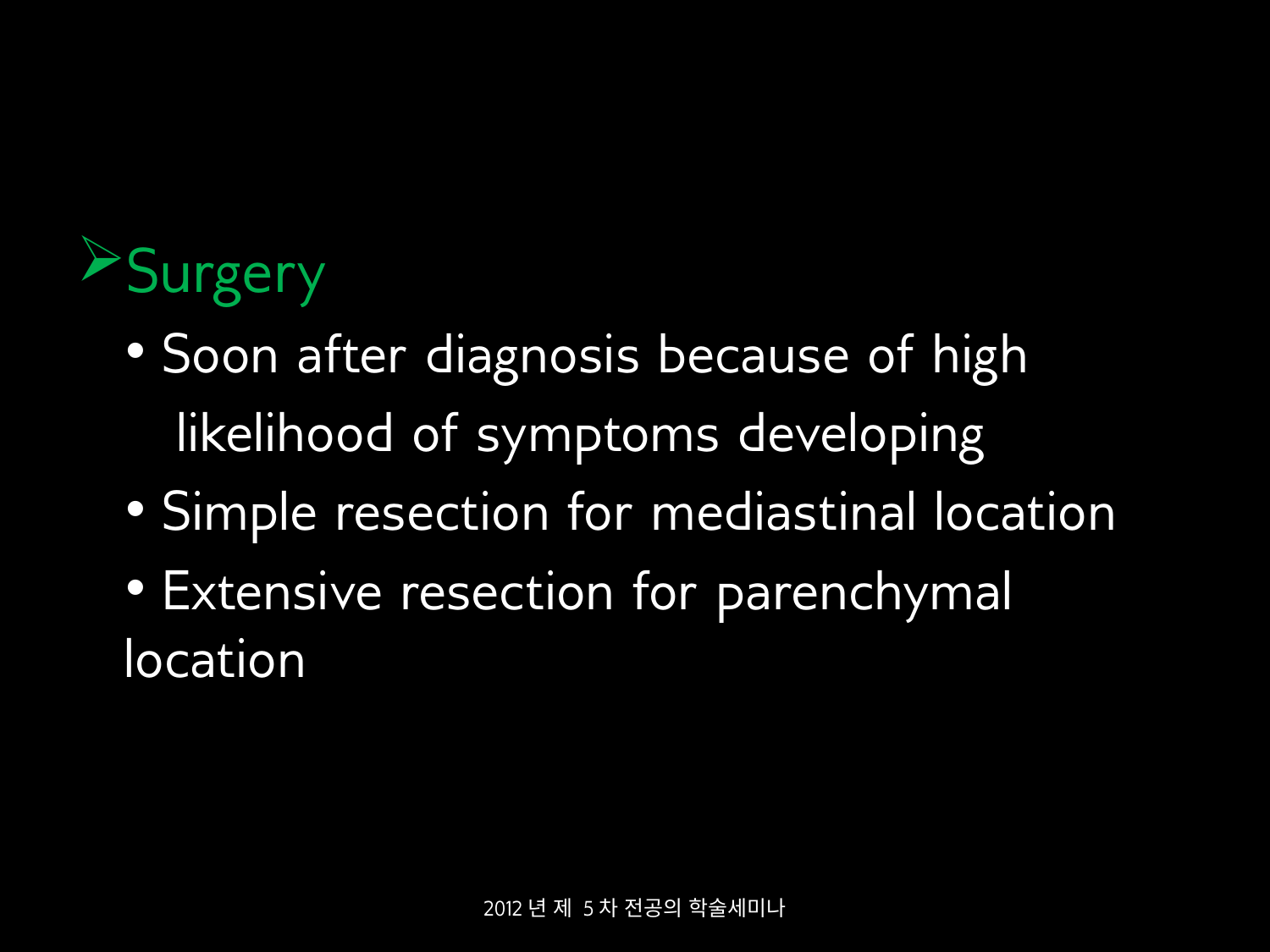

Surgery
 Soon after diagnosis because of high
   likelihood of symptoms developing
 Simple resection for mediastinal location
 Extensive resection for parenchymal location

2012년 제 5차 전공의 학술세미나